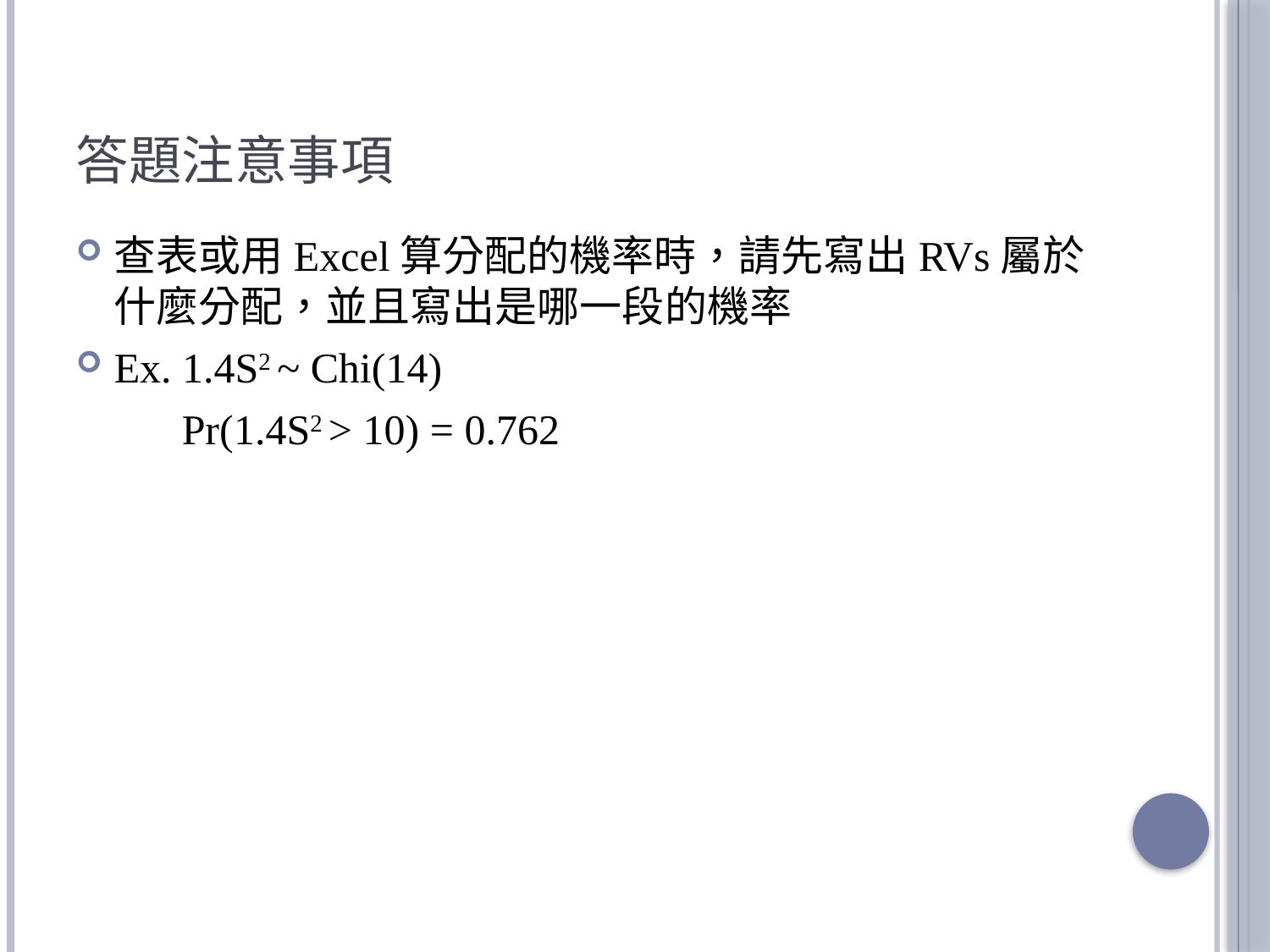

# 答題注意事項
查表或用Excel算分配的機率時，請先寫出RVs屬於什麼分配，並且寫出是哪一段的機率
Ex. 1.4S2 ~ Chi(14)
          Pr(1.4S2 > 10) = 0.762